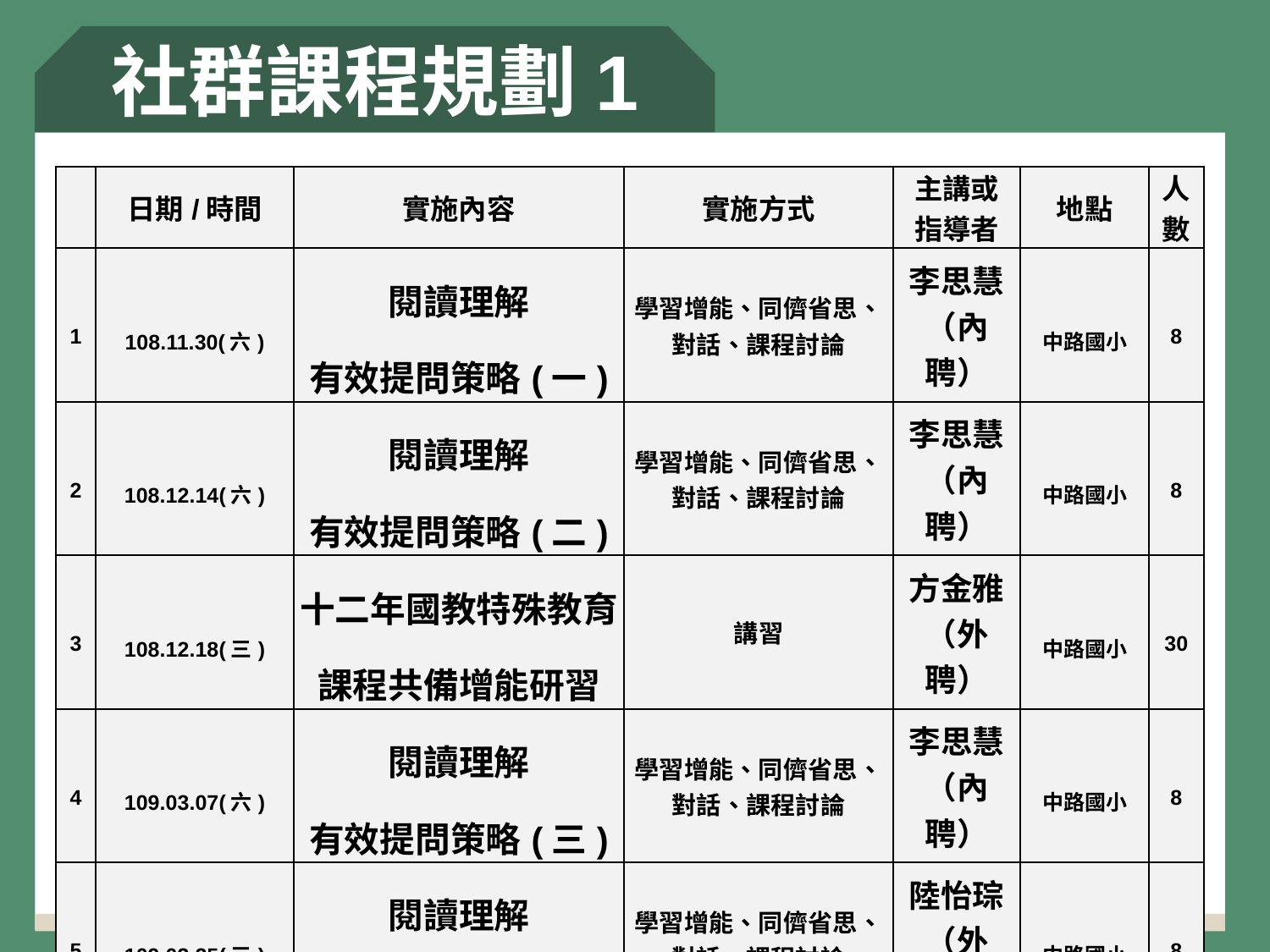

# 社群課程規劃1

|  | 日期/時間 | 實施內容 | 實施方式 | 主講或 指導者 | 地點 | 人數 |
| --- | --- | --- | --- | --- | --- | --- |
| 1 | 108.11.30(六) | 閱讀理解 有效提問策略(一) | 學習增能、同儕省思、對話、課程討論 | 李思慧 （內聘） | 中路國小 | 8 |
| 2 | 108.12.14(六) | 閱讀理解 有效提問策略(二) | 學習增能、同儕省思、對話、課程討論 | 李思慧 （內聘） | 中路國小 | 8 |
| 3 | 108.12.18(三) | 十二年國教特殊教育課程共備增能研習 | 講習 | 方金雅 （外聘） | 中路國小 | 30 |
| 4 | 109.03.07(六) | 閱讀理解 有效提問策略(三) | 學習增能、同儕省思、對話、課程討論 | 李思慧 （內聘） | 中路國小 | 8 |
| 5 | 109.03.25(三) | 閱讀理解 有效提問策略(四) | 學習增能、同儕省思、對話、課程討論 | 陸怡琮 （外聘） | 中路國小 | 8 |
10